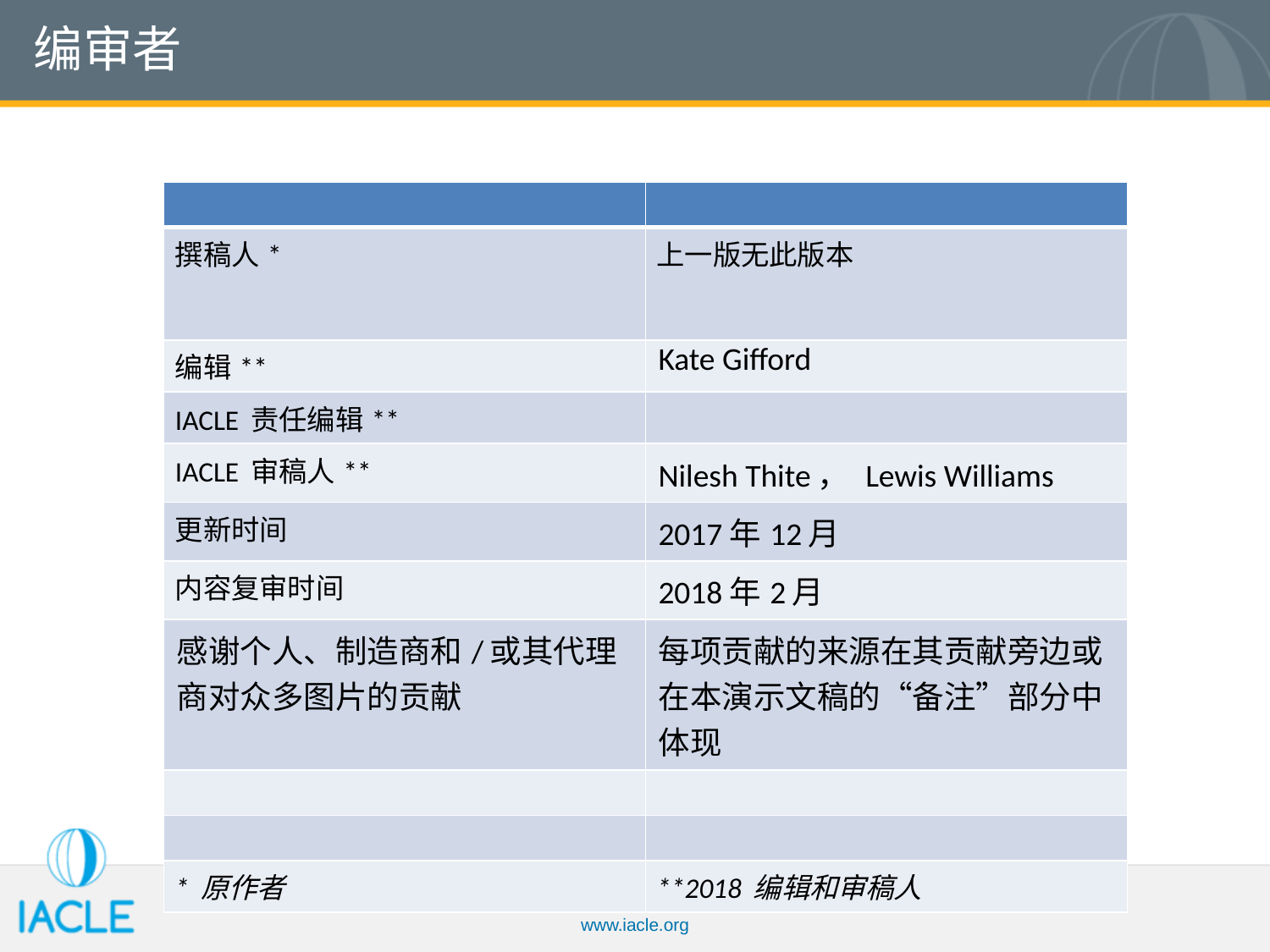

# 编审者
|  |  |
| --- | --- |
| 撰稿人\* | 上一版无此版本 |
| 编辑\*\* | Kate Gifford |
| IACLE 责任编辑\*\* |  |
| IACLE 审稿人\*\* | Nilesh Thite， Lewis Williams |
| 更新时间 | 2017年12月 |
| 内容复审时间 | 2018年2月 |
| 感谢个人、制造商和/或其代理商对众多图片的贡献 | 每项贡献的来源在其贡献旁边或在本演示文稿的“备注”部分中体现 |
|  |  |
|  |  |
| \* 原作者 | \*\*2018 编辑和审稿人 |